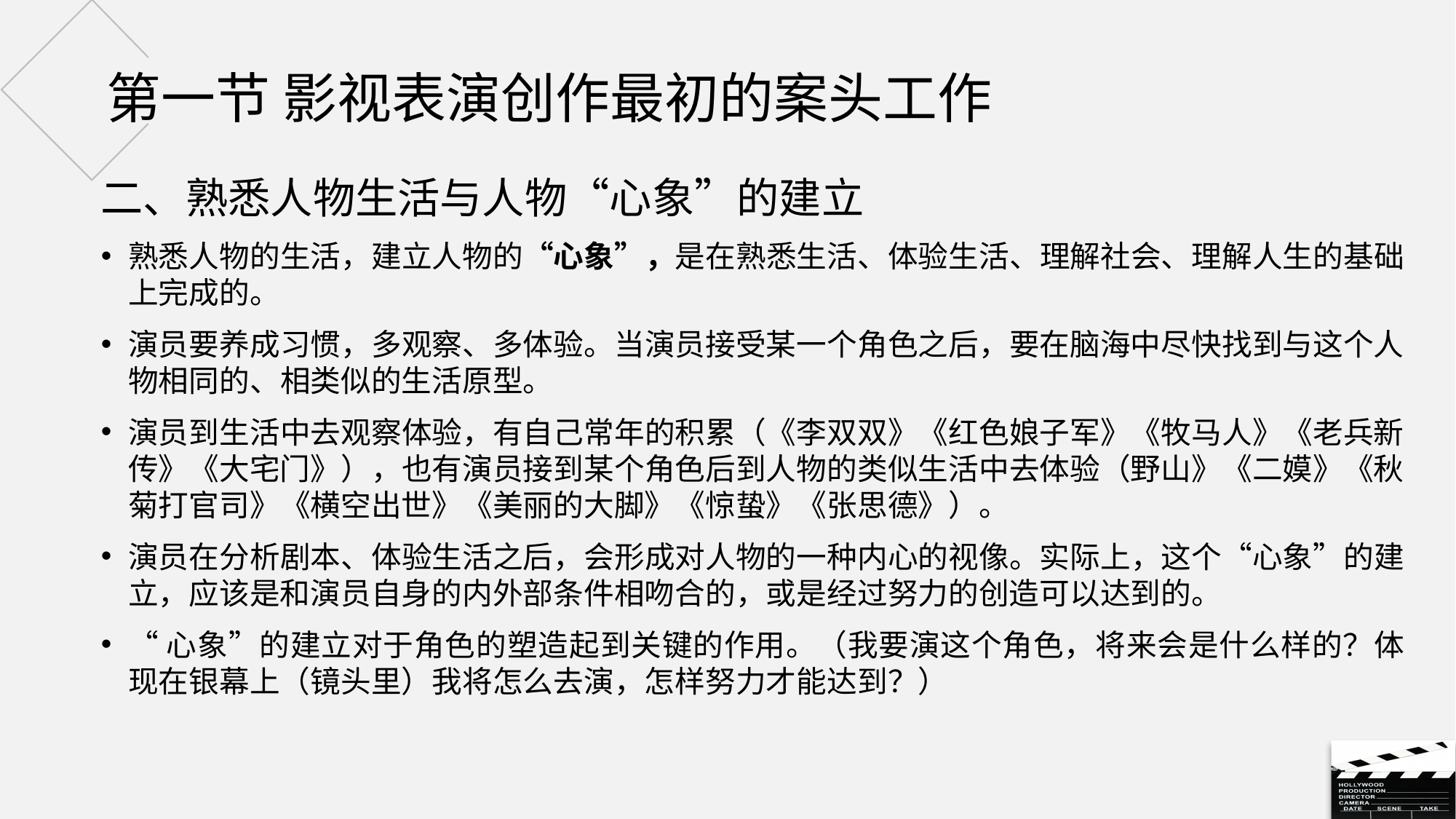

# 第一节 影视表演创作最初的案头工作
二、熟悉人物生活与人物“心象”的建立
熟悉人物的生活，建立人物的“心象”，是在熟悉生活、体验生活、理解社会、理解人生的基础上完成的。
演员要养成习惯，多观察、多体验。当演员接受某一个角色之后，要在脑海中尽快找到与这个人物相同的、相类似的生活原型。
演员到生活中去观察体验，有自己常年的积累（《李双双》《红色娘子军》《牧马人》《老兵新传》《大宅门》），也有演员接到某个角色后到人物的类似生活中去体验（野山》《二嫫》《秋菊打官司》《横空出世》《美丽的大脚》《惊蛰》《张思德》）。
演员在分析剧本、体验生活之后，会形成对人物的一种内心的视像。实际上，这个“心象”的建立，应该是和演员自身的内外部条件相吻合的，或是经过努力的创造可以达到的。
“心象”的建立对于角色的塑造起到关键的作用。（我要演这个角色，将来会是什么样的？体现在银幕上（镜头里）我将怎么去演，怎样努力才能达到？）